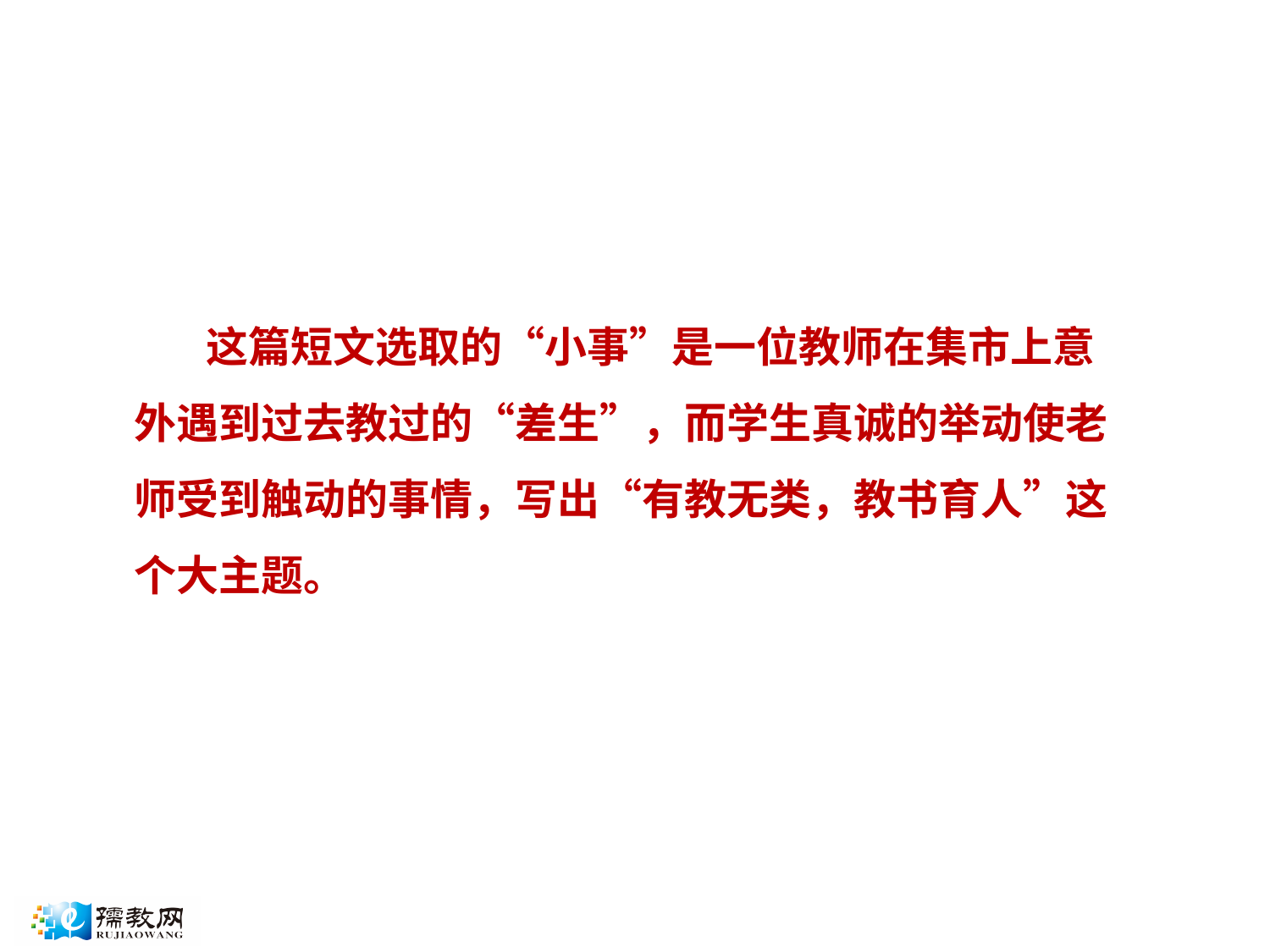

这篇短文选取的“小事”是一位教师在集市上意外遇到过去教过的“差生”，而学生真诚的举动使老师受到触动的事情，写出“有教无类，教书育人”这个大主题。